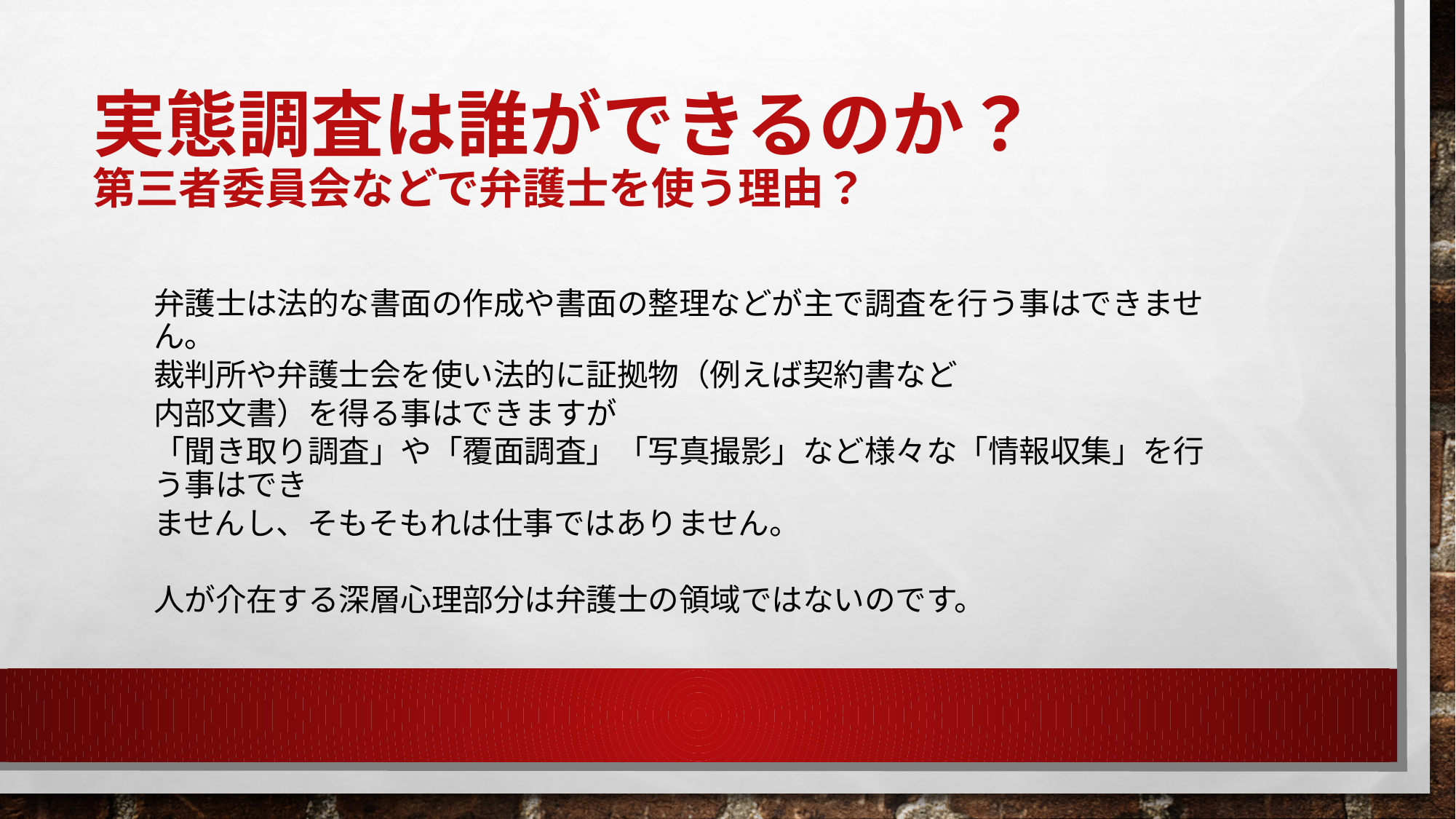

# 実態調査は誰ができるのか？ 第三者委員会などで弁護士を使う理由？

弁護士は法的な書面の作成や書面の整理などが主で調査を行う事はできません。
裁判所や弁護士会を使い法的に証拠物（例えば契約書など
内部文書）を得る事はできますが
「聞き取り調査」や「覆面調査」「写真撮影」など様々な「情報収集」を行う事はでき
ませんし、そもそもれは仕事ではありません。

人が介在する深層心理部分は弁護士の領域ではないのです。